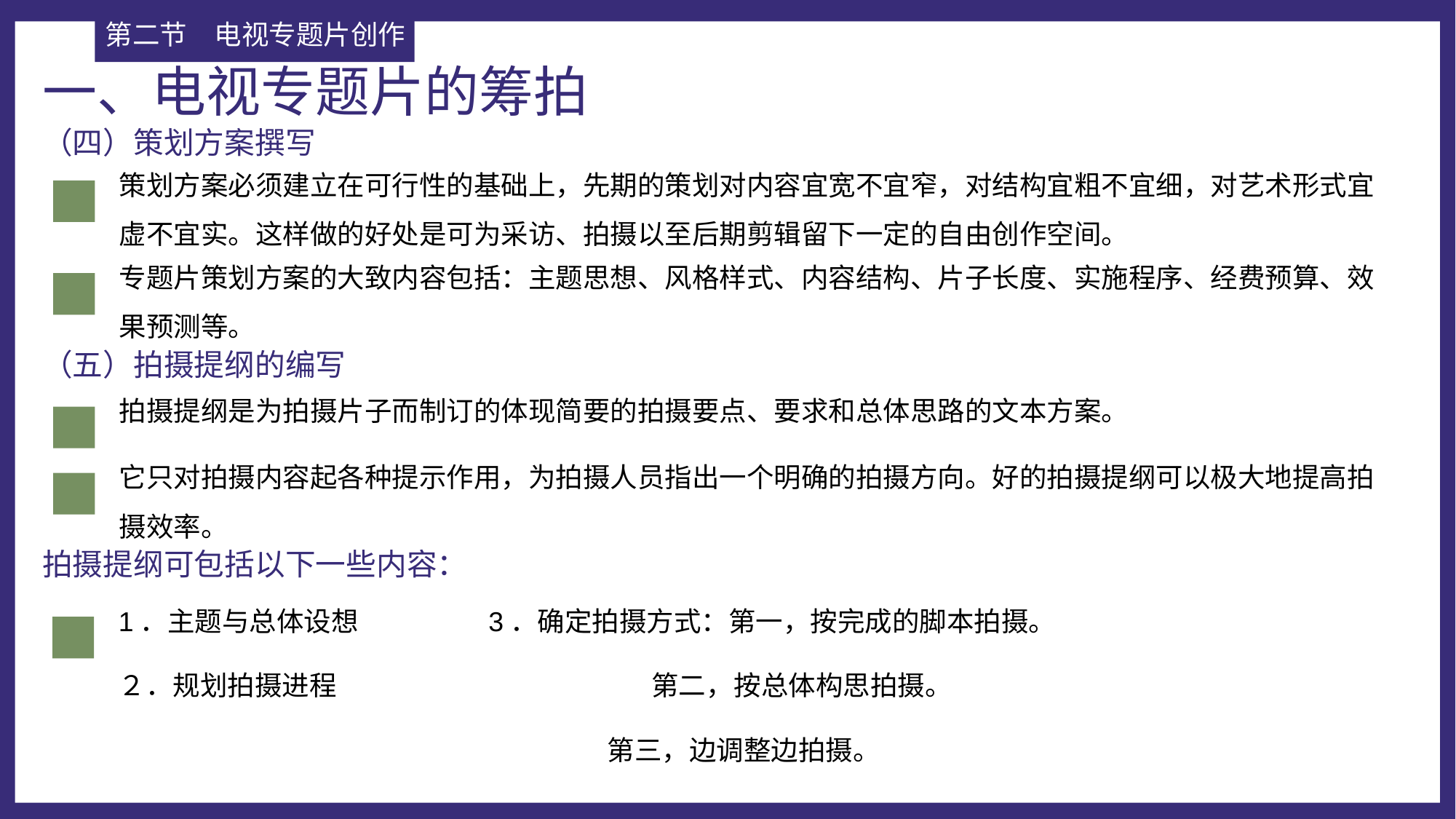

第二节	电视专题片创作
一、电视专题片的筹拍
（四）策划方案撰写
策划方案必须建立在可行性的基础上，先期的策划对内容宜宽不宜窄，对结构宜粗不宜细，对艺术形式宜虚不宜实。这样做的好处是可为采访、拍摄以至后期剪辑留下一定的自由创作空间。

专题片策划方案的大致内容包括：主题思想、风格样式、内容结构、片子长度、实施程序、经费预算、效果预测等。

（五）拍摄提纲的编写
拍摄提纲是为拍摄片子而制订的体现简要的拍摄要点、要求和总体思路的文本方案。

它只对拍摄内容起各种提示作用，为拍摄人员指出一个明确的拍摄方向。好的拍摄提纲可以极大地提高拍摄效率。

拍摄提纲可包括以下一些内容：
1．主题与总体设想                    3．确定拍摄方式：第一，按完成的脚本拍摄。
２．规划拍摄进程                                                   第二，按总体构思拍摄。
                                                                              第三，边调整边拍摄。